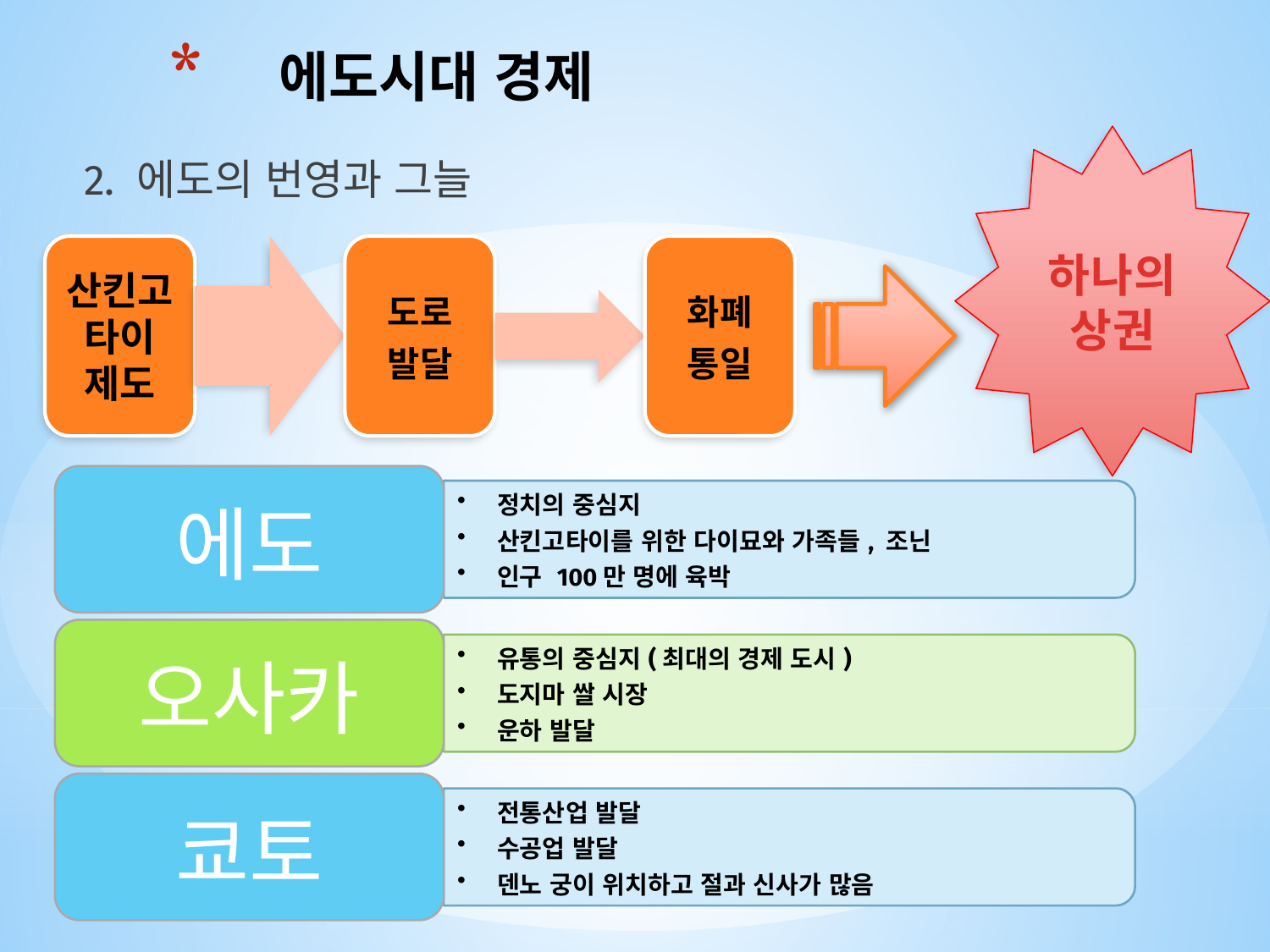

# 에도시대 경제
하나의
상권
2. 에도의 번영과 그늘
산킨고타이 제도
도로 발달
화폐 통일

에도
산킨고타이를 위한 다이묘와 가족들, 조닌
인구 100만 명에 육박
오사카
유통의 중심지(최대의 경제 도시)
도지마 쌀 시장
쿄토
전통산업 발달
수공업 발달
정치의 중심지
운하 발달
덴노 궁이 위치하고 절과 신사가 많음